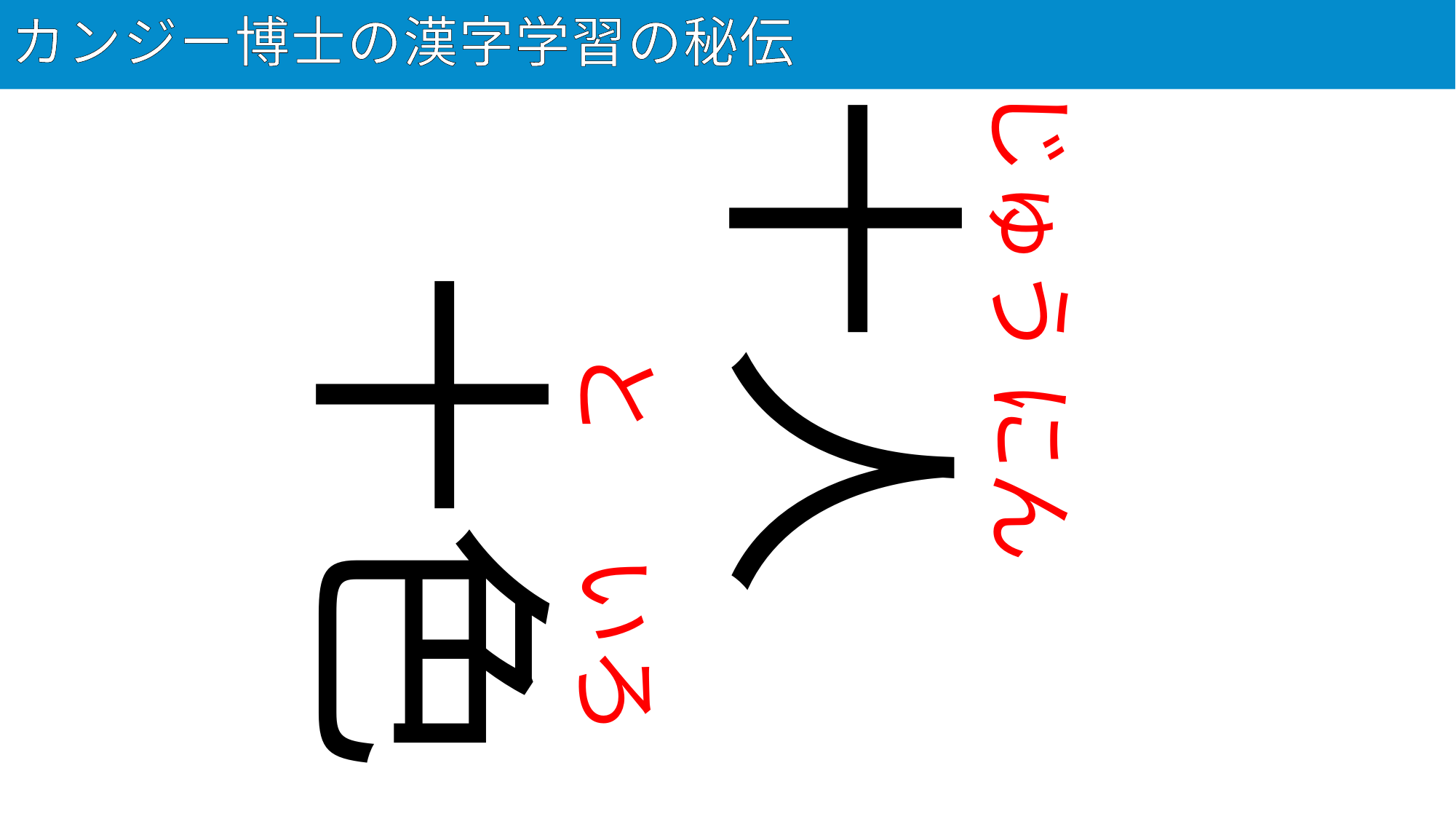

# カンジー博士の漢字学習の秘伝
62
じゅう
十人
十色
と
にん
いろ